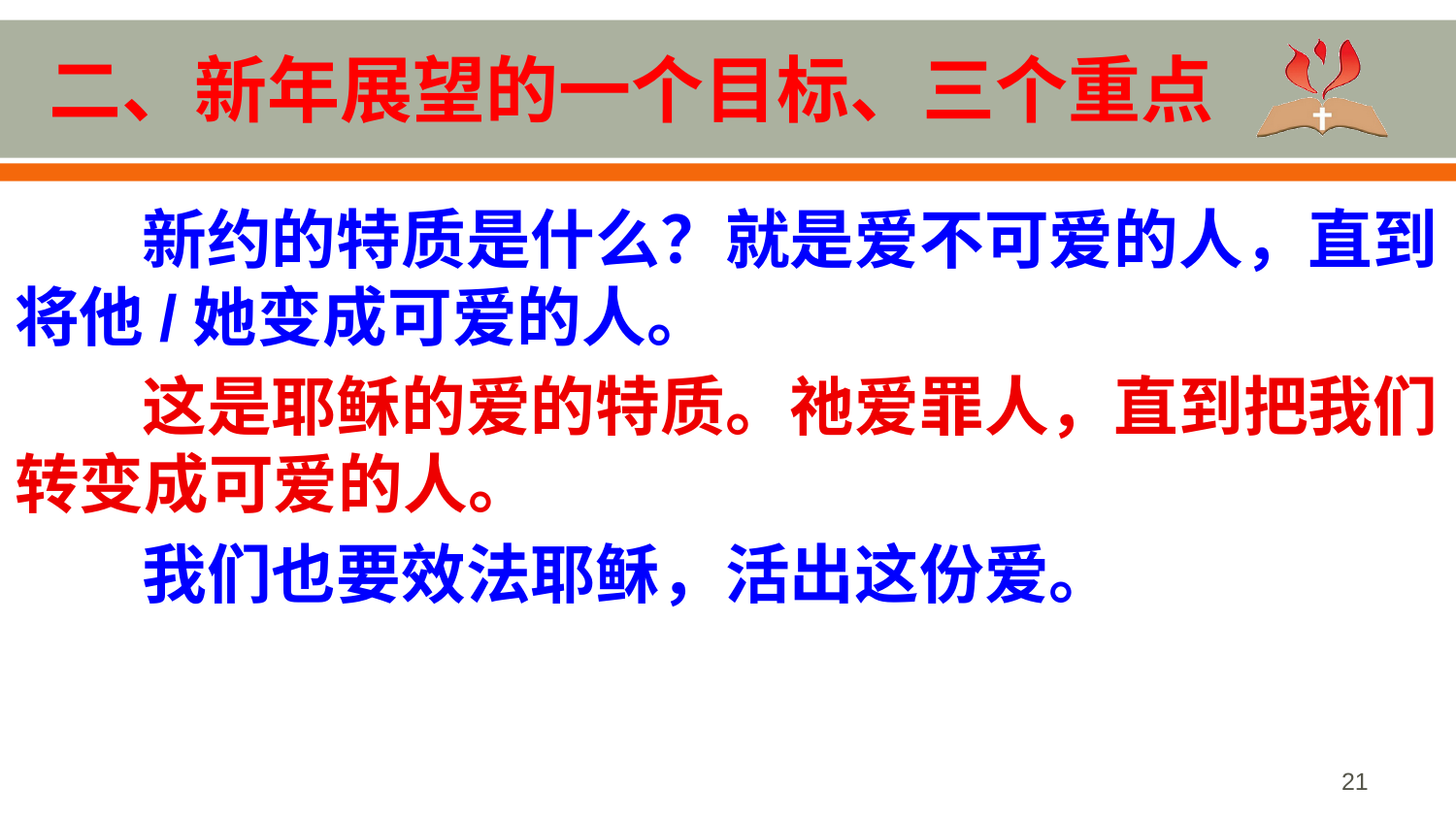

# 二、新年展望的一个目标、三个重点
新约的特质是什么？就是爱不可爱的人，直到将他/她变成可爱的人。
这是耶稣的爱的特质。祂爱罪人，直到把我们转变成可爱的人。
我们也要效法耶稣，活出这份爱。
21